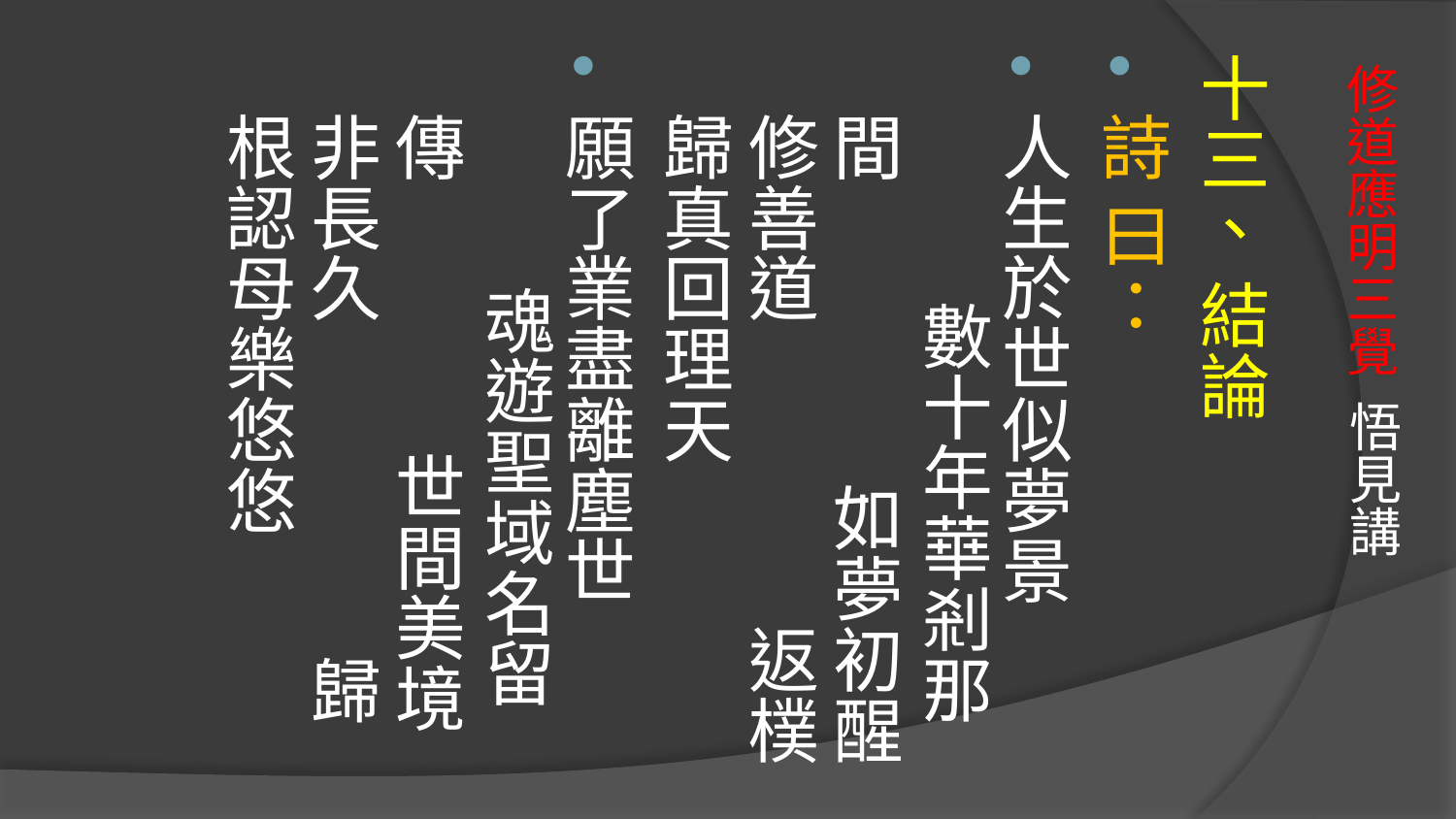

十三、 結論
詩 曰：
人生於世似夢景                       數十年華剎那間                   如夢初醒修善道                   返樸歸真回理天
願了業盡離塵世                      魂遊聖域名留傳                 世間美境非長久                     歸根認母樂悠悠

# 修道應明三覺  悟見講